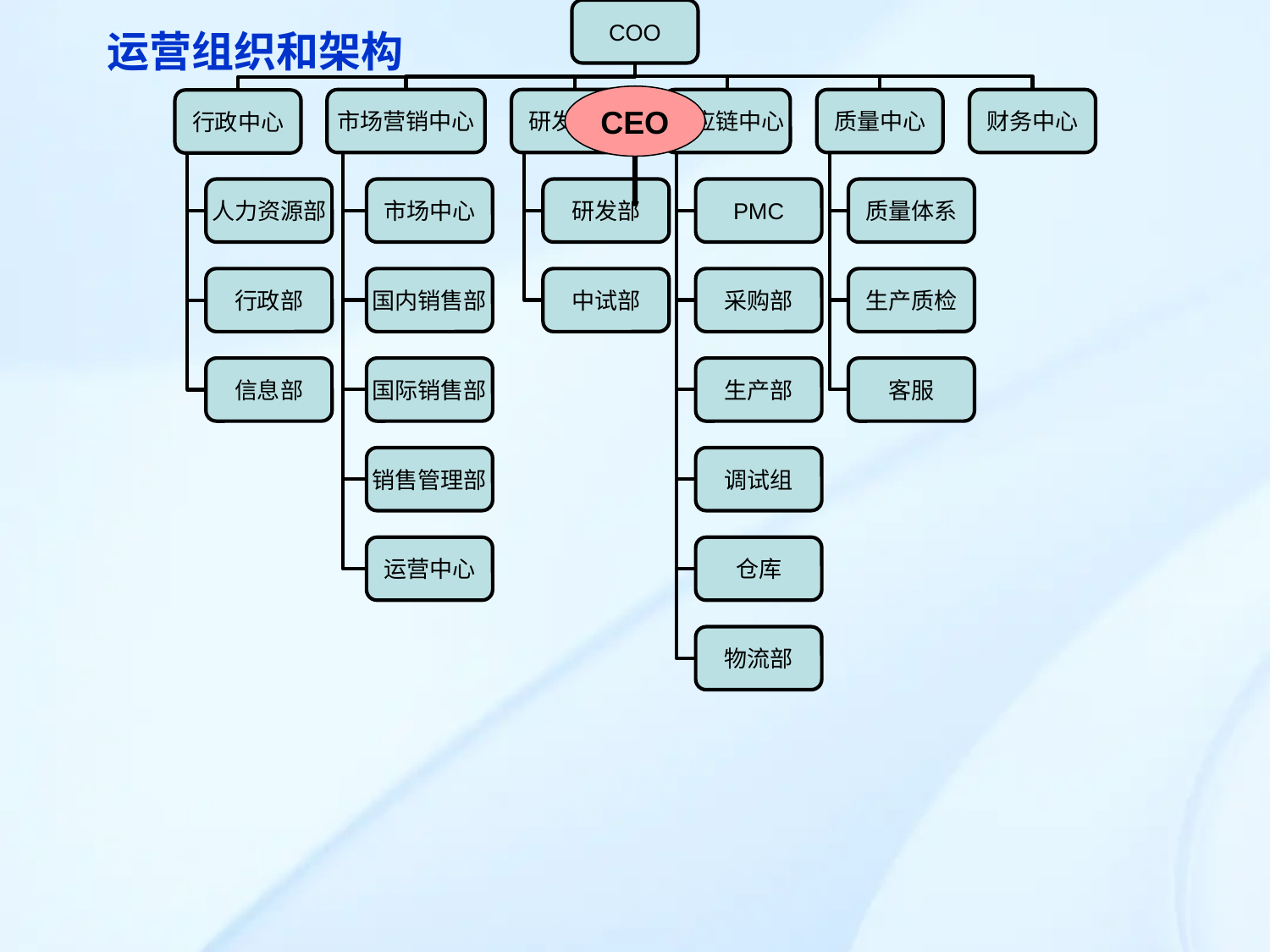

运营组织和架构
CEO

COO
行政中心
人力资源部
行政部
信息部
市场营销中心
市场中心
国内销售部
国际销售部
销售管理部
运营中心
研发中心
研发部
中试部
供应链中心
PMC
采购部
生产部
调试组
仓库
物流部
质量中心
质量体系
生产质检
客服
财务中心